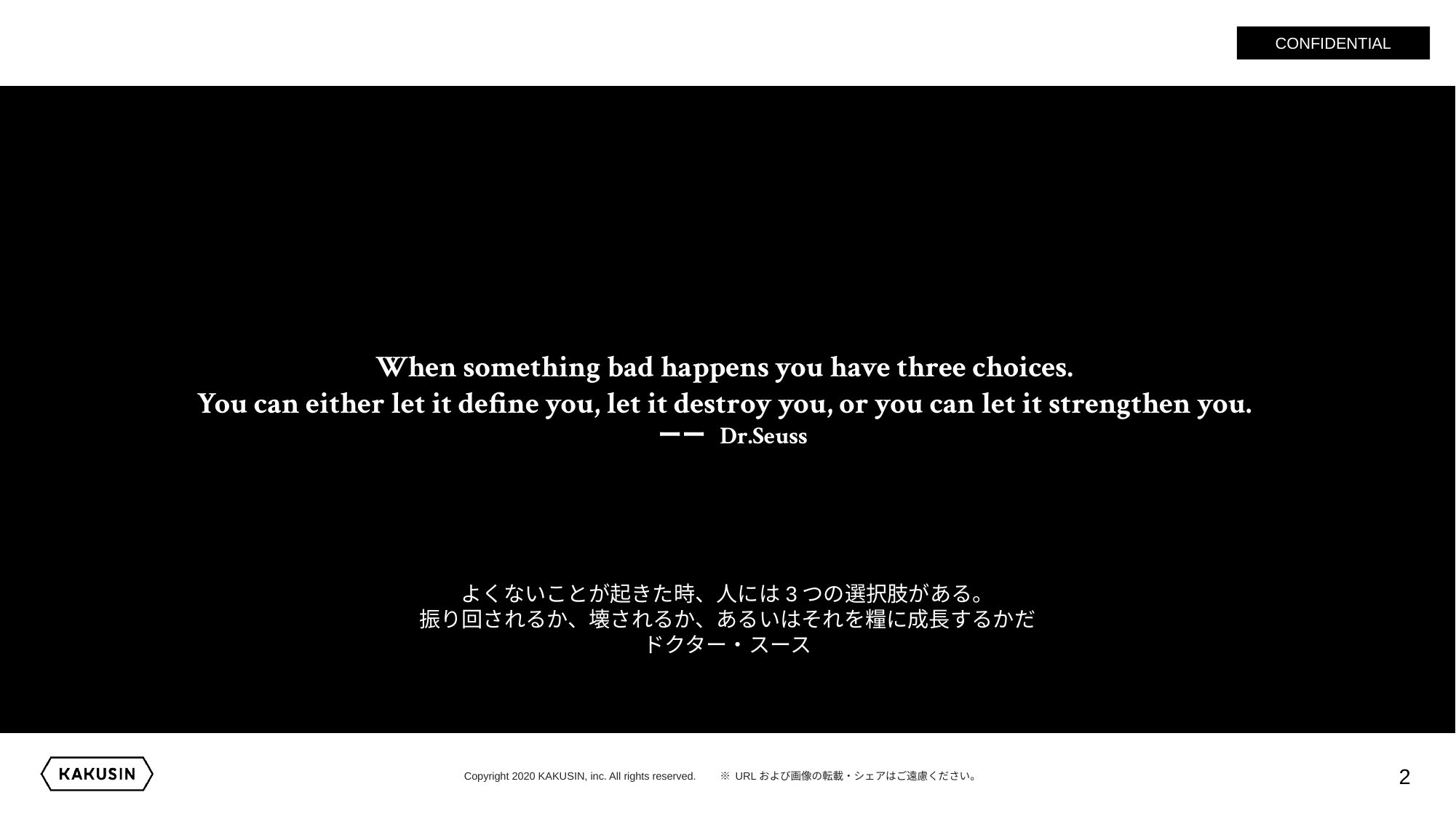

# When something bad happens you have three choices. You can either let it define you, let it destroy you, or you can let it strengthen you. ーー Dr.Seuss
よくないことが起きた時、人には3つの選択肢がある。
振り回されるか、壊されるか、あるいはそれを糧に成長するかだ
ドクター・スース
2